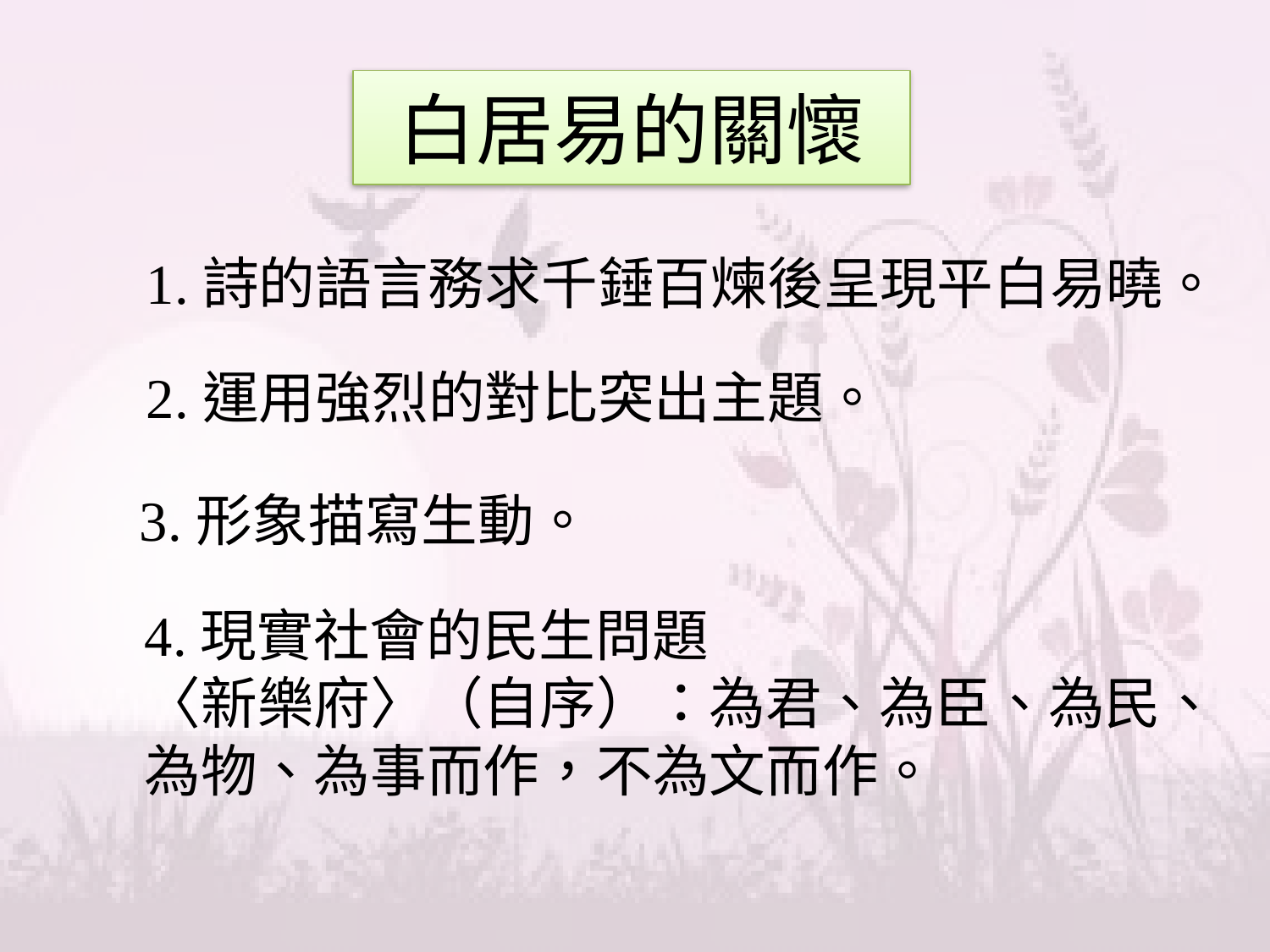

# 白居易的關懷

1.詩的語言務求千錘百煉後呈現平白易曉。
2.運用強烈的對比突出主題。
3.形象描寫生動。
4.現實社會的民生問題
〈新樂府〉（自序）：為君、為臣、為民、為物、為事而作，不為文而作。
5